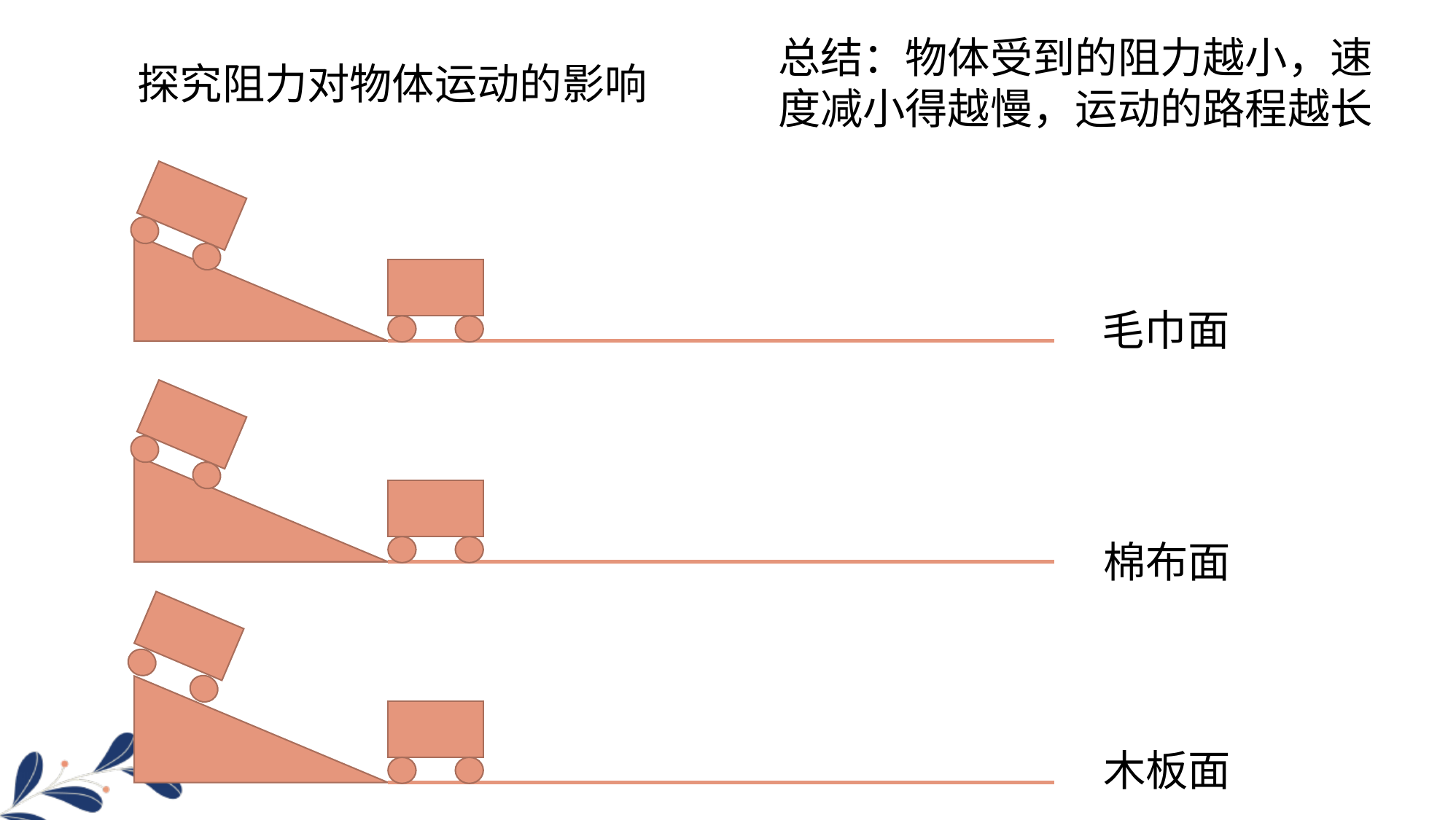

总结：物体受到的阻力越小，速度减小得越慢，运动的路程越长
探究阻力对物体运动的影响

毛巾面

棉布面

木板面